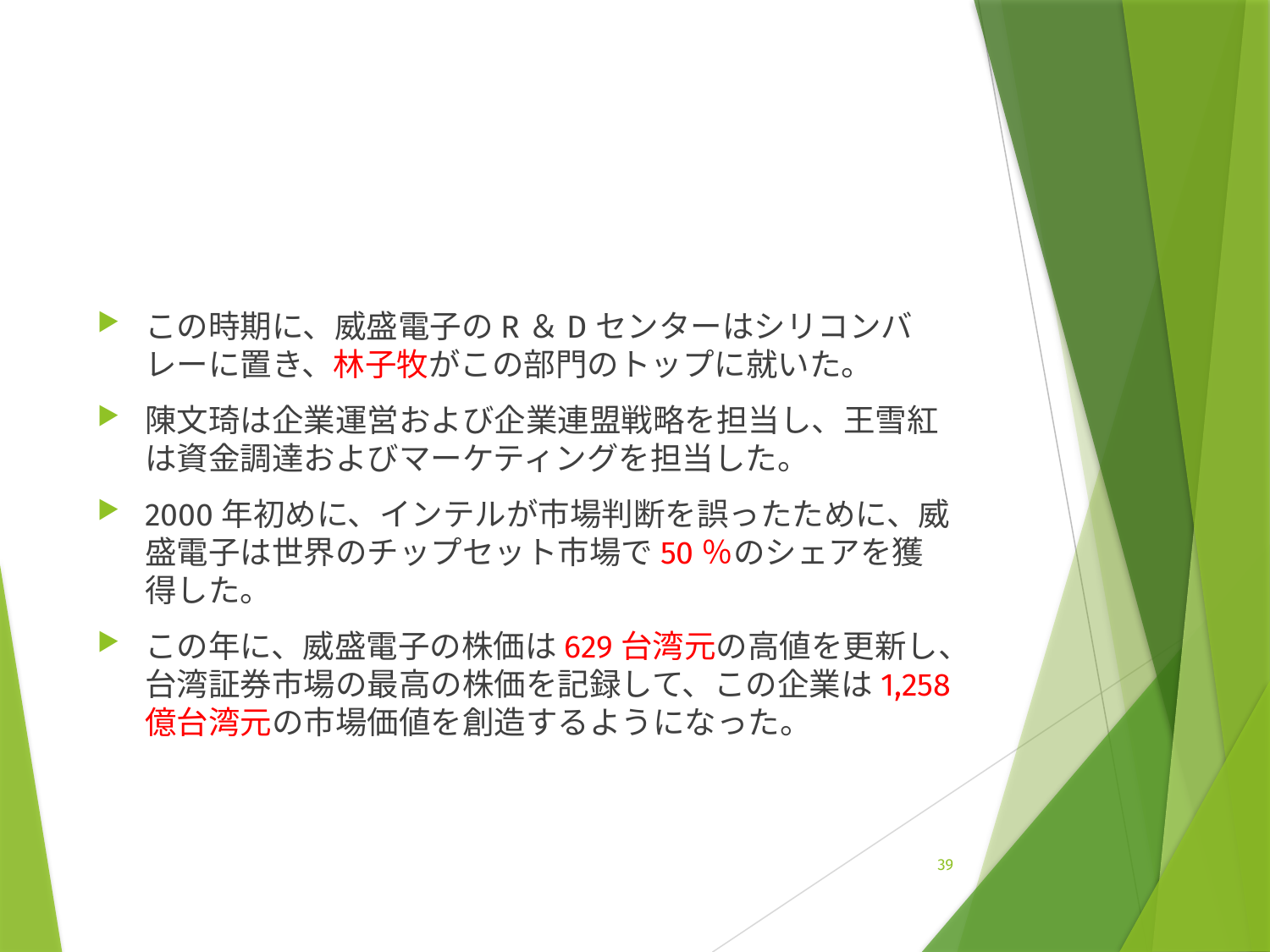

#
この時期に、威盛電子のR＆Dセンターはシリコンバレーに置き、林子牧がこの部門のトップに就いた。
陳文琦は企業運営および企業連盟戦略を担当し、王雪紅は資金調達およびマーケティングを担当した。
2000年初めに、インテルが市場判断を誤ったために、威盛電子は世界のチップセット市場で50％のシェアを獲得した。
この年に、威盛電子の株価は629台湾元の高値を更新し、台湾証券市場の最高の株価を記録して、この企業は1,258億台湾元の市場価値を創造するようになった。

39